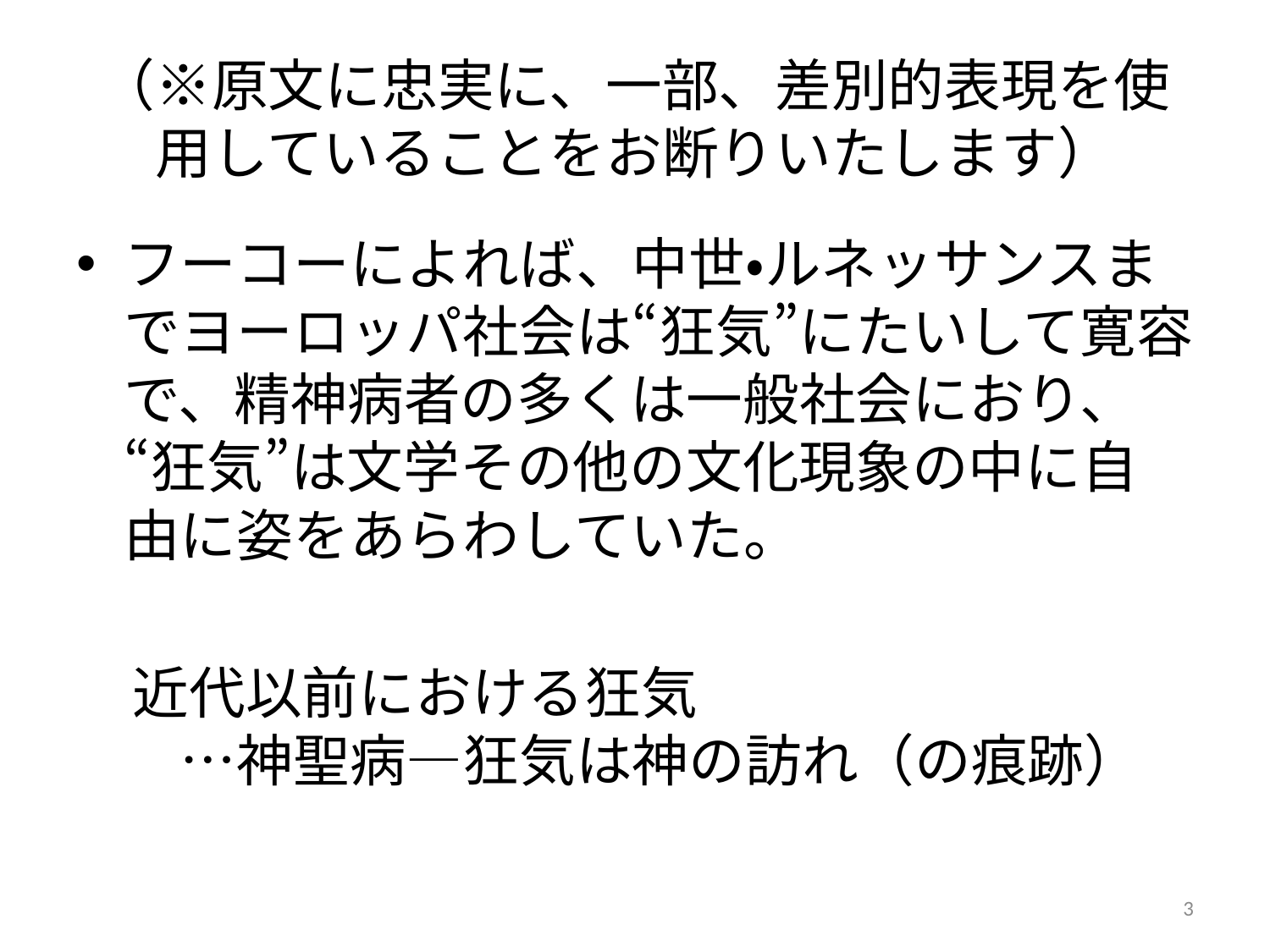

# （※原文に忠実に、一部、差別的表現を使用していることをお断りいたします）
フーコーによれば、中世・ルネッサンスまでヨーロッパ社会は“狂気”にたいして寛容で、精神病者の多くは一般社会におり、“狂気”は文学その他の文化現象の中に自由に姿をあらわしていた。

　近代以前における狂気
　…神聖病―狂気は神の訪れ（の痕跡）

3